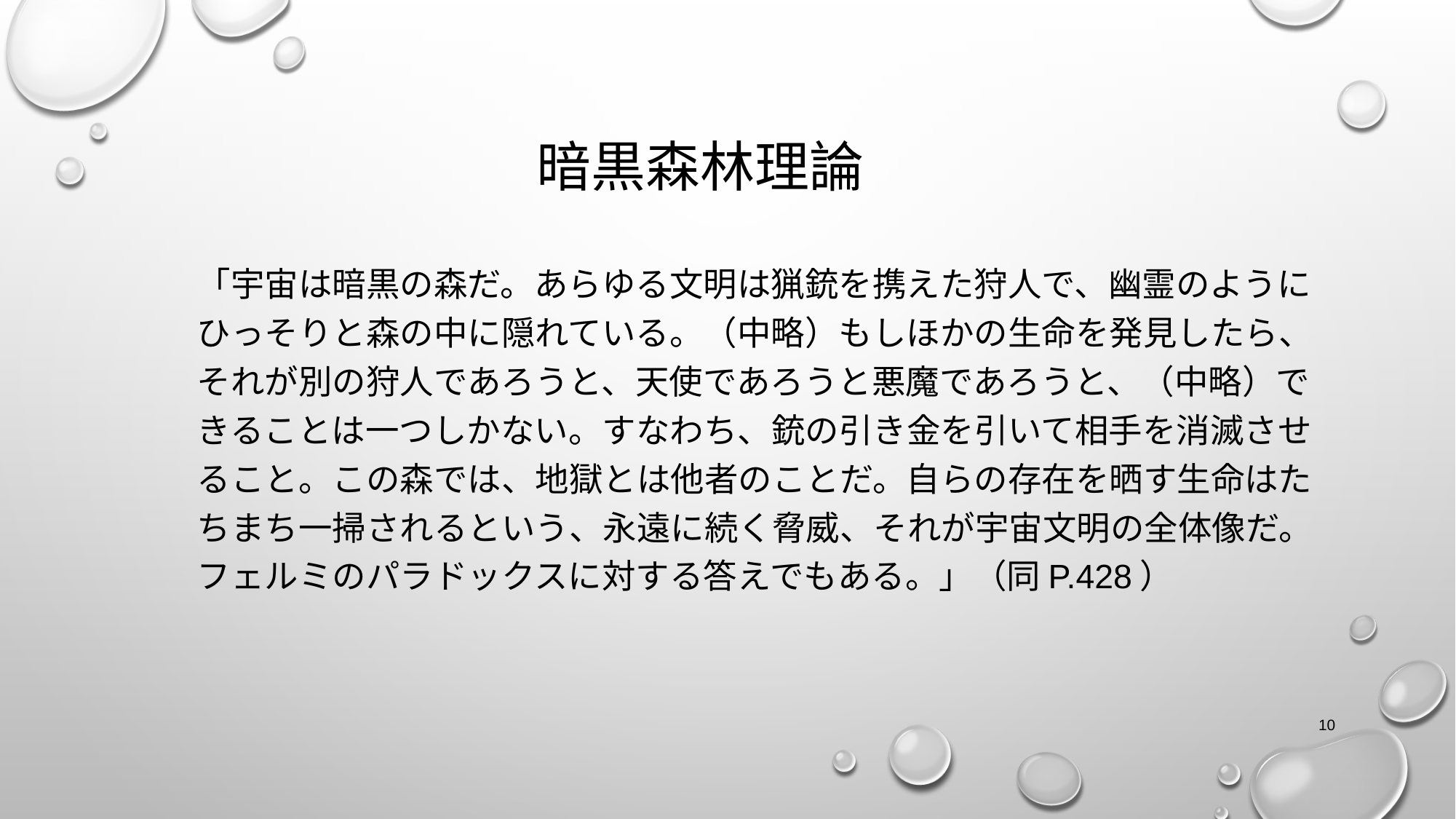

# 暗黒森林理論
「宇宙は暗黒の森だ。あらゆる文明は猟銃を携えた狩人で、幽霊のようにひっそりと森の中に隠れている。（中略）もしほかの生命を発見したら、それが別の狩人であろうと、天使であろうと悪魔であろうと、（中略）できることは一つしかない。すなわち、銃の引き金を引いて相手を消滅させること。この森では、地獄とは他者のことだ。自らの存在を晒す生命はたちまち一掃されるという、永遠に続く脅威、それが宇宙文明の全体像だ。 フェルミのパラドックスに対する答えでもある。」（同p.428）

10